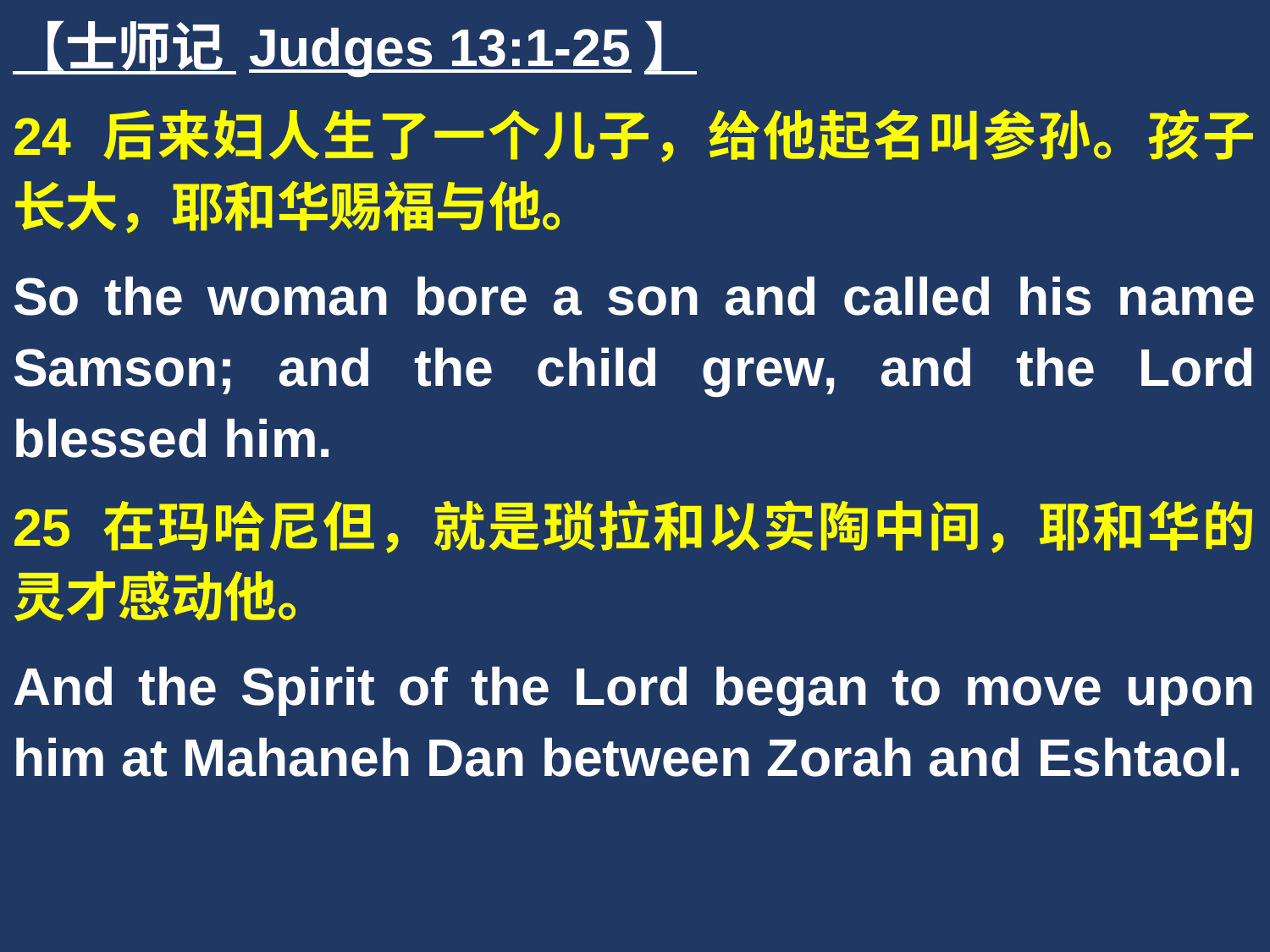

【士师记 Judges 13:1-25】
24 后来妇人生了一个儿子，给他起名叫参孙。孩子长大，耶和华赐福与他。
So the woman bore a son and called his name Samson; and the child grew, and the Lord blessed him.
25 在玛哈尼但，就是琐拉和以实陶中间，耶和华的灵才感动他。
And the Spirit of the Lord began to move upon him at Mahaneh Dan between Zorah and Eshtaol.